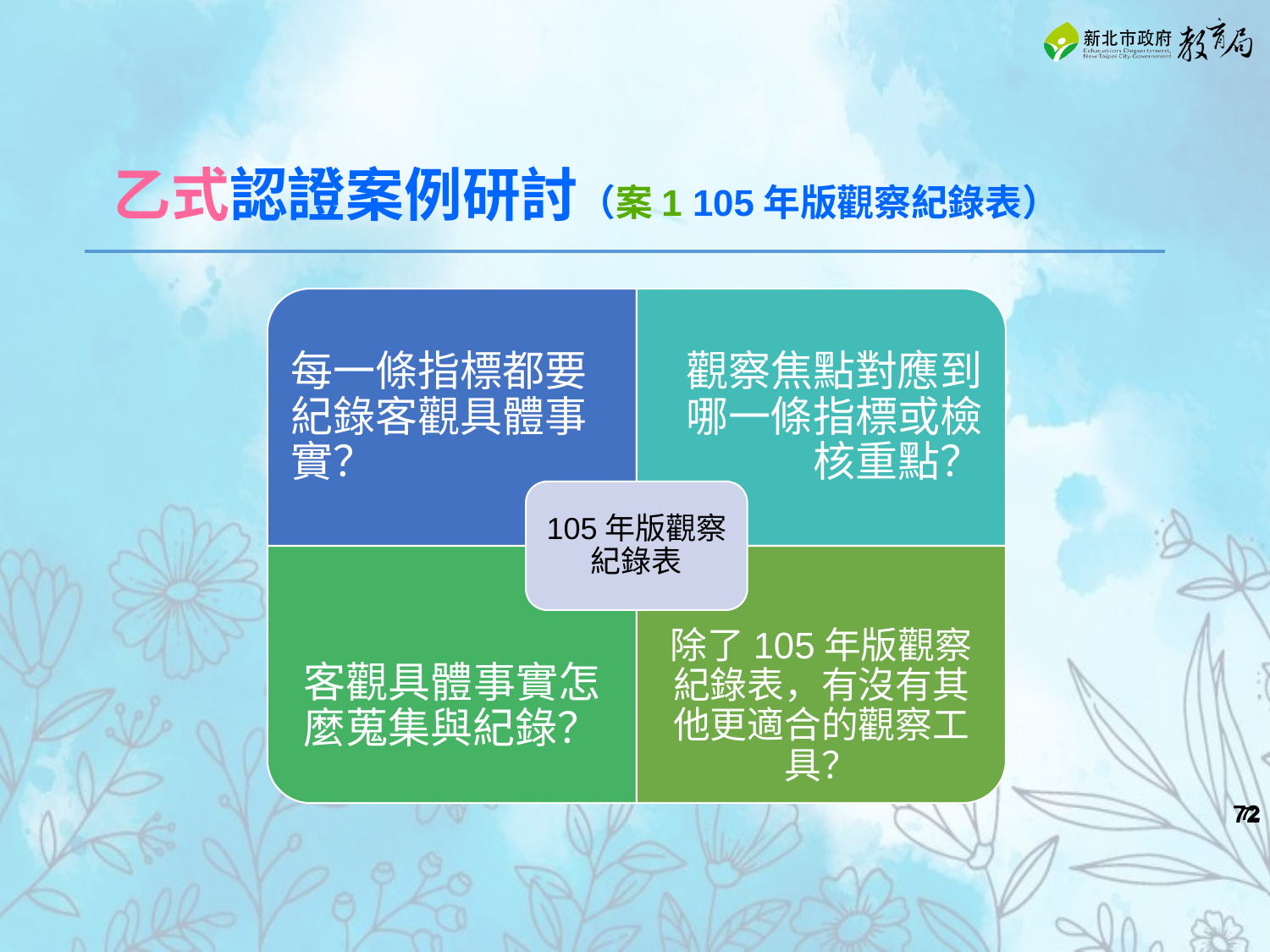

乙式認證案例研討（案1 105年版觀察紀錄表）

每一條指標都要紀錄客觀具體事實？

觀察焦點對應到哪一條指標或檢核重點？

105年版觀察紀錄表

客觀具體事實怎麼蒐集與紀錄？
除了105年版觀察紀錄表，有沒有其他更適合的觀察工具？
72
72